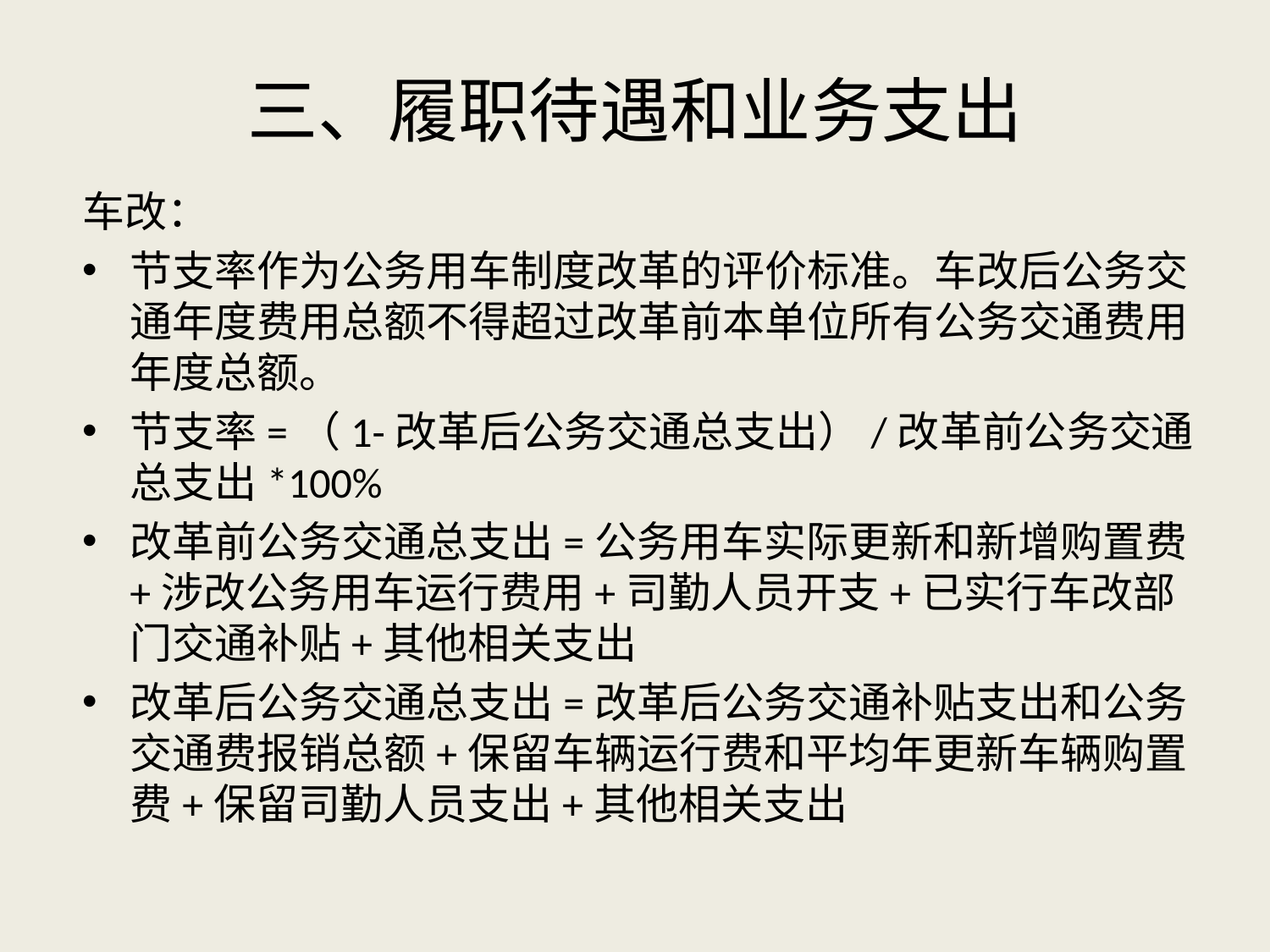

# 三、履职待遇和业务支出
车改：
节支率作为公务用车制度改革的评价标准。车改后公务交通年度费用总额不得超过改革前本单位所有公务交通费用年度总额。
节支率=（1-改革后公务交通总支出）/改革前公务交通总支出*100%
改革前公务交通总支出=公务用车实际更新和新增购置费+涉改公务用车运行费用+司勤人员开支+已实行车改部门交通补贴+其他相关支出
改革后公务交通总支出=改革后公务交通补贴支出和公务交通费报销总额+保留车辆运行费和平均年更新车辆购置费+保留司勤人员支出+其他相关支出